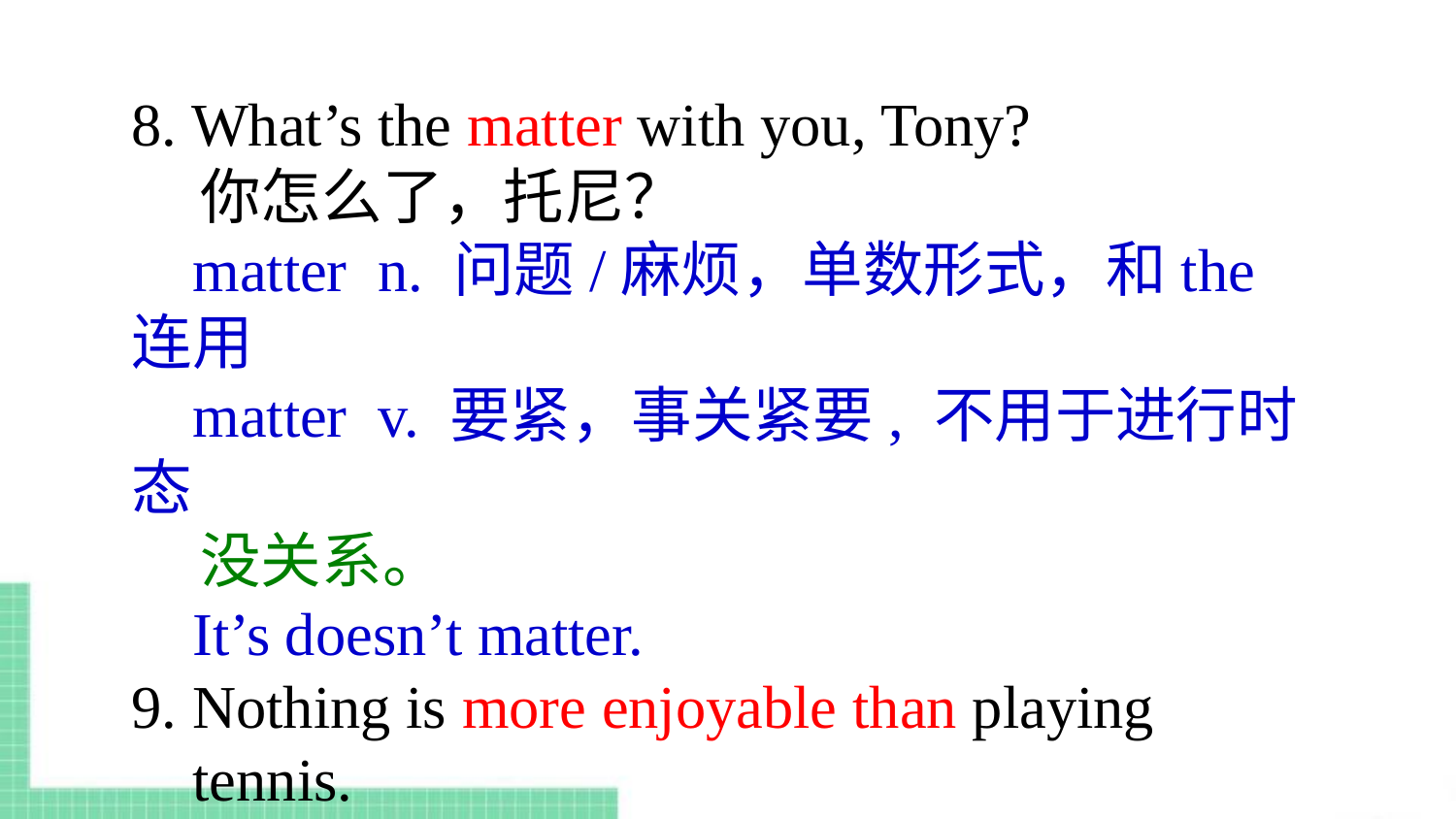

8. What’s the matter with you, Tony?
    你怎么了，托尼？
    matter  n. 问题/麻烦，单数形式，和the连用
    matter  v. 要紧，事关紧要, 不用于进行时态
    没关系。
    It’s doesn’t matter.
9. Nothing is more enjoyable than playing
    tennis.
    没有什么比打网球更让人愉快了。